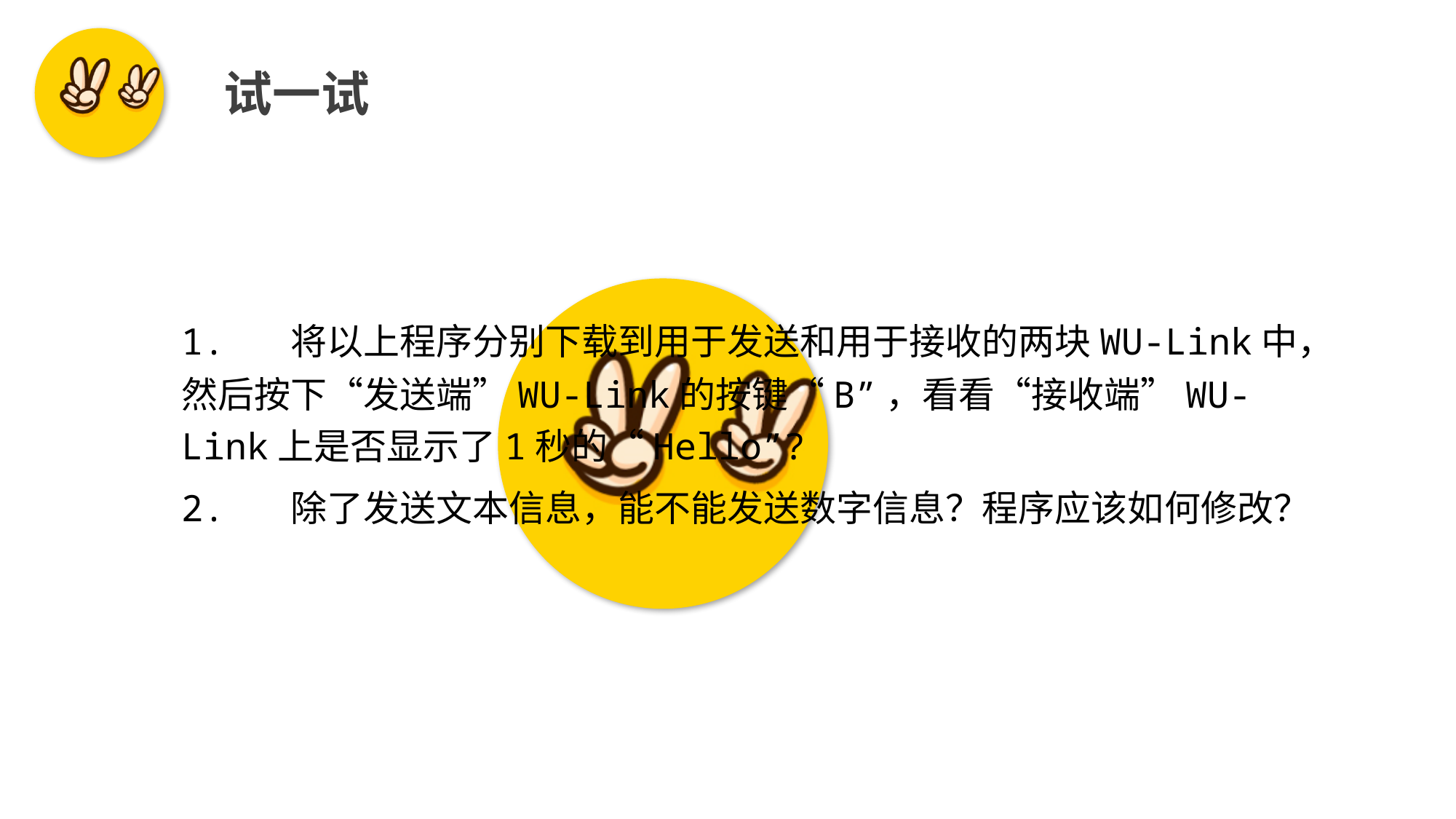

试一试

1.	将以上程序分别下载到用于发送和用于接收的两块WU-Link中，然后按下“发送端”WU-Link的按键“B”，看看“接收端”WU-Link上是否显示了1秒的“Hello”?
2.	除了发送文本信息，能不能发送数字信息？程序应该如何修改？